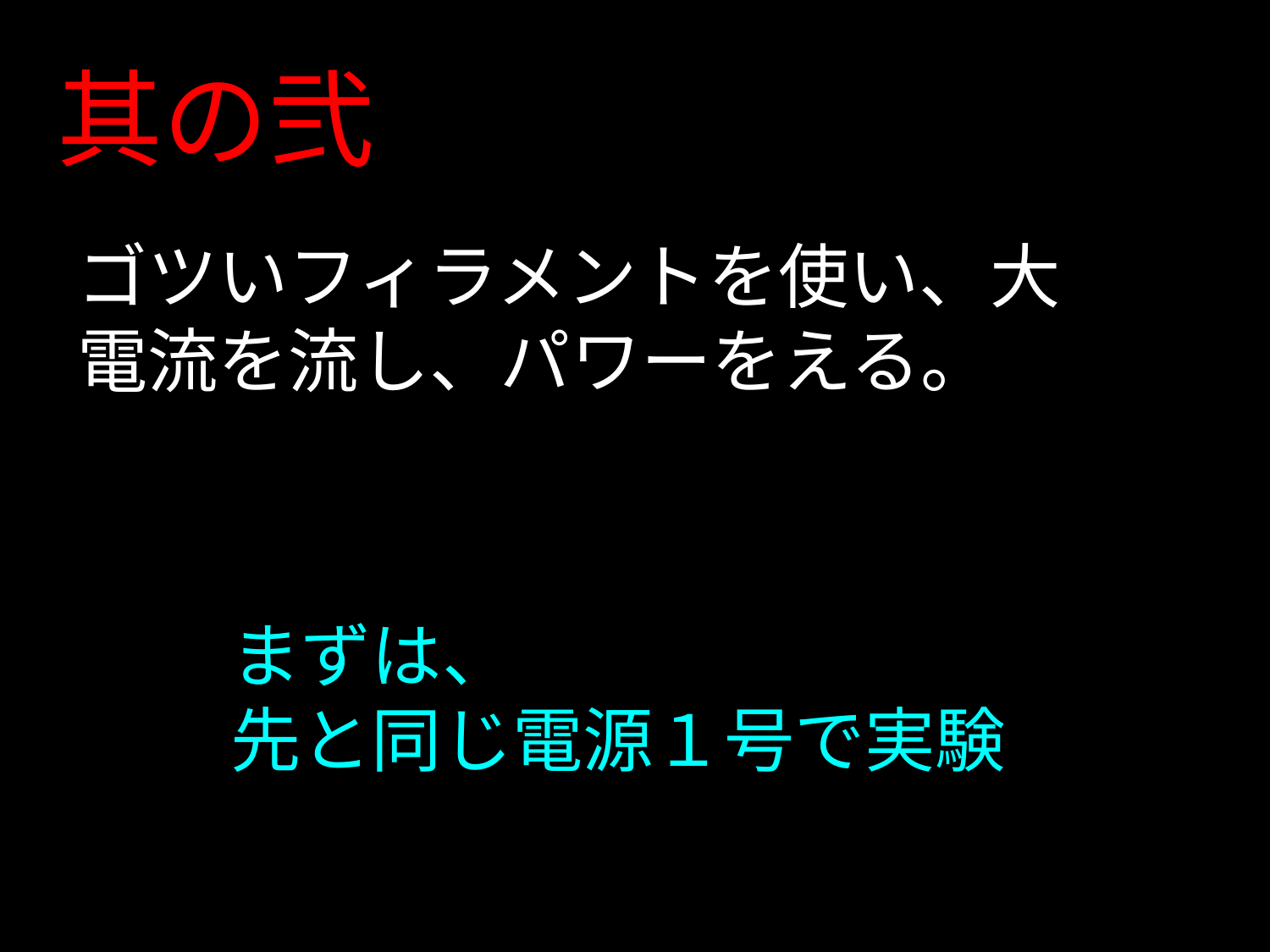

其の弐
ゴツいフィラメントを使い、大電流を流し、パワーをえる。

まずは、
先と同じ電源１号で実験